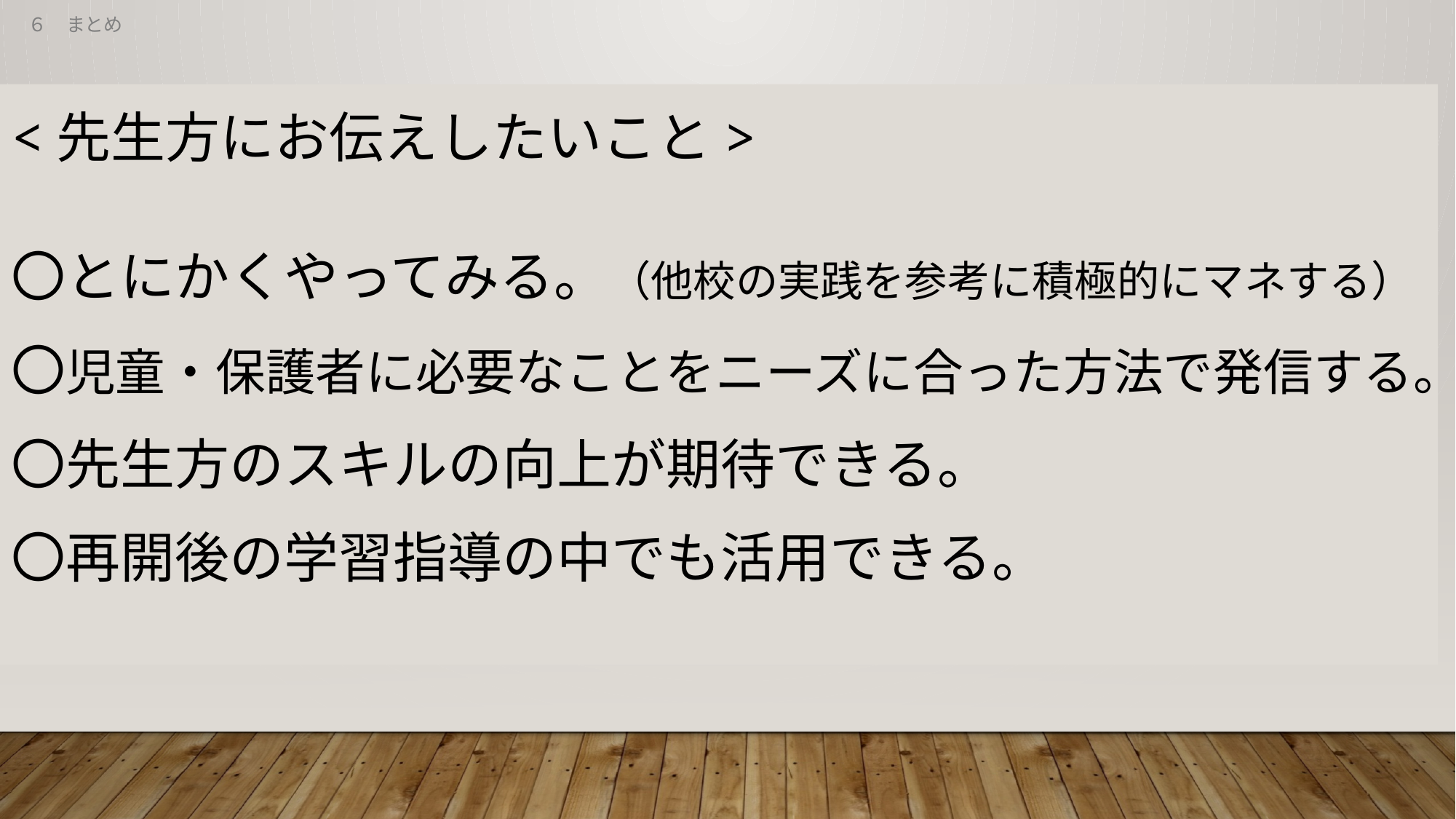

# ６　まとめ
<先生方にお伝えしたいこと>

〇とにかくやってみる。（他校の実践を参考に積極的にマネする）
〇児童・保護者に必要なことをニーズに合った方法で発信する。
〇先生方のスキルの向上が期待できる。
〇再開後の学習指導の中でも活用できる。